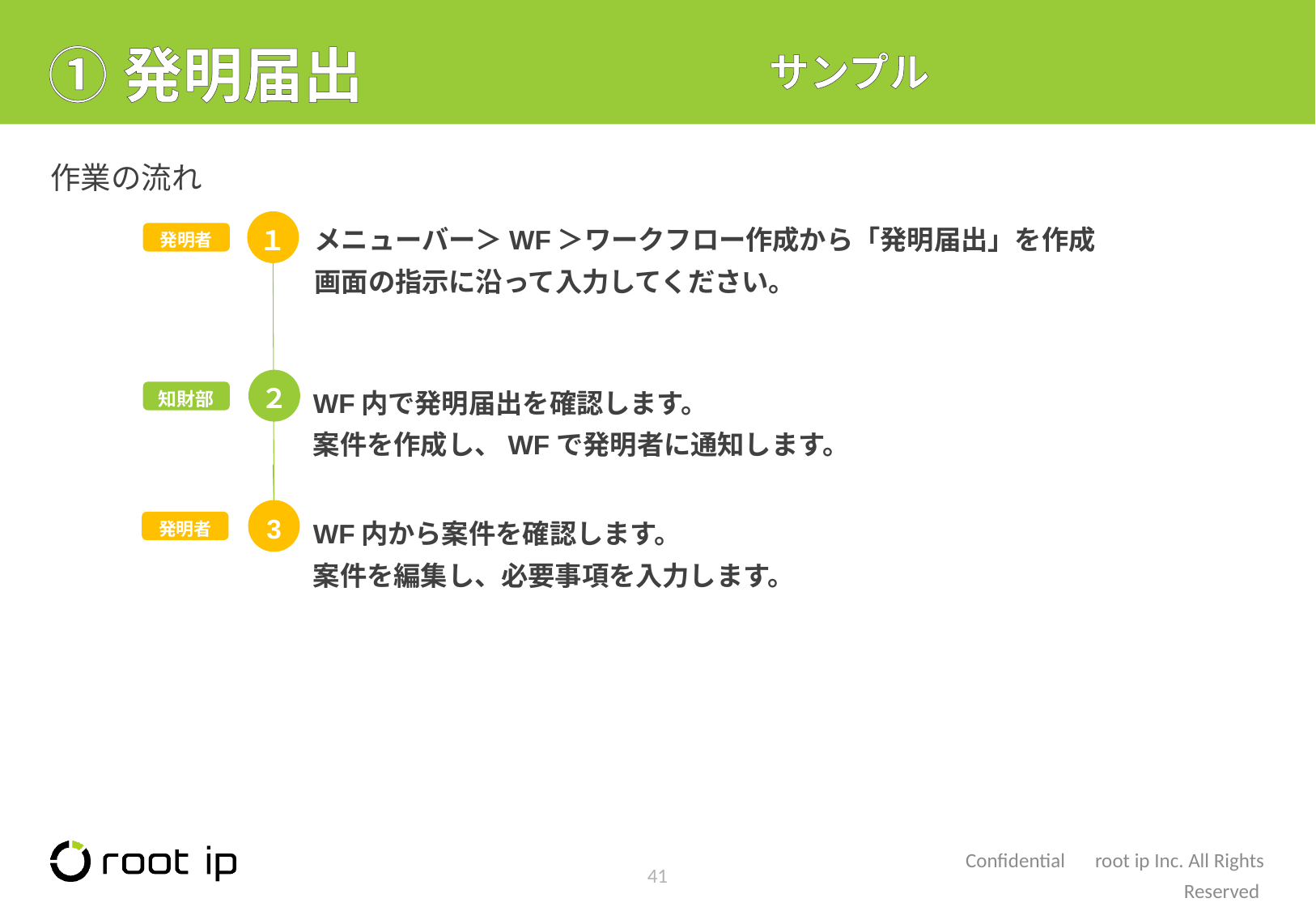

# ①発明届出
サンプル
作業の流れ

メニューバー＞WF＞ワークフロー作成から「発明届出」を作成
画面の指示に沿って入力してください。
１
発明者
WF内で発明届出を確認します。
案件を作成し、WFで発明者に通知します。
２
知財部
WF内から案件を確認します。
案件を編集し、必要事項を入力します。
3
発明者
41